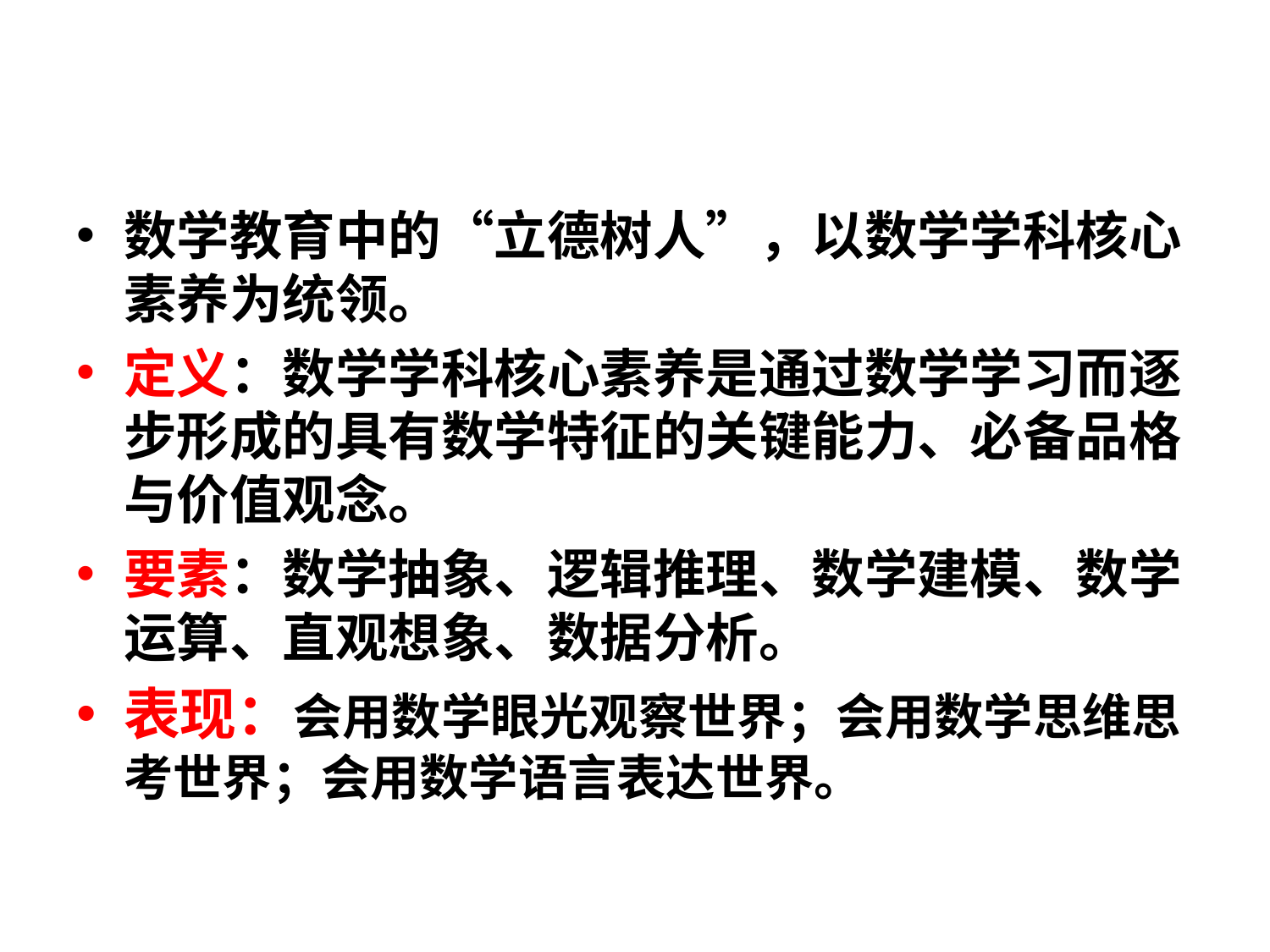

#
数学教育中的“立德树人”，以数学学科核心素养为统领。
定义：数学学科核心素养是通过数学学习而逐步形成的具有数学特征的关键能力、必备品格与价值观念。
要素：数学抽象、逻辑推理、数学建模、数学运算、直观想象、数据分析。
表现：会用数学眼光观察世界；会用数学思维思考世界；会用数学语言表达世界。